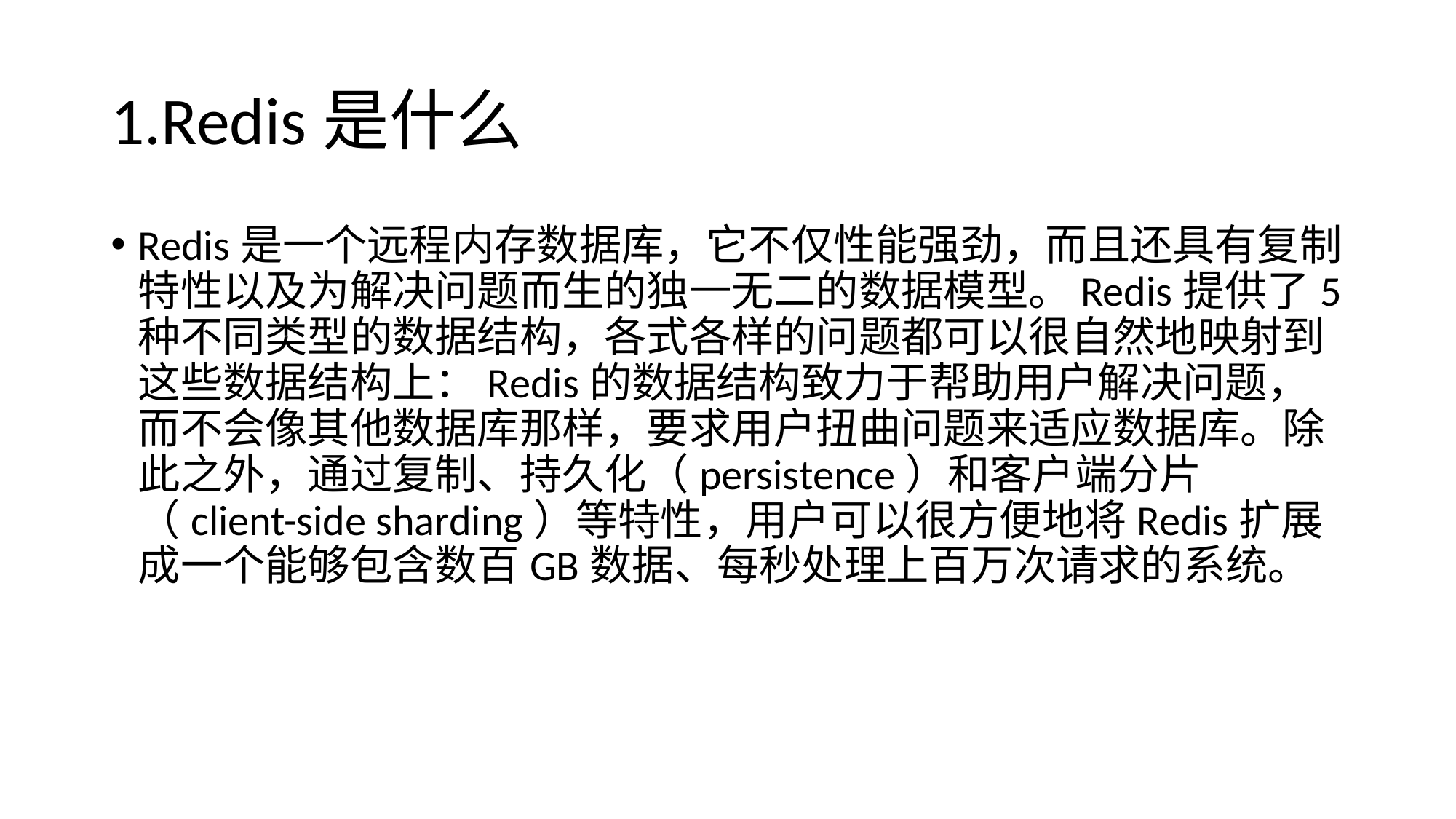

# 1.Redis是什么
Redis是一个远程内存数据库，它不仅性能强劲，而且还具有复制特性以及为解决问题而生的独一无二的数据模型。Redis提供了5种不同类型的数据结构，各式各样的问题都可以很自然地映射到这些数据结构上：Redis的数据结构致力于帮助用户解决问题，而不会像其他数据库那样，要求用户扭曲问题来适应数据库。除此之外，通过复制、持久化（persistence）和客户端分片（client-side sharding）等特性，用户可以很方便地将Redis扩展成一个能够包含数百GB数据、每秒处理上百万次请求的系统。